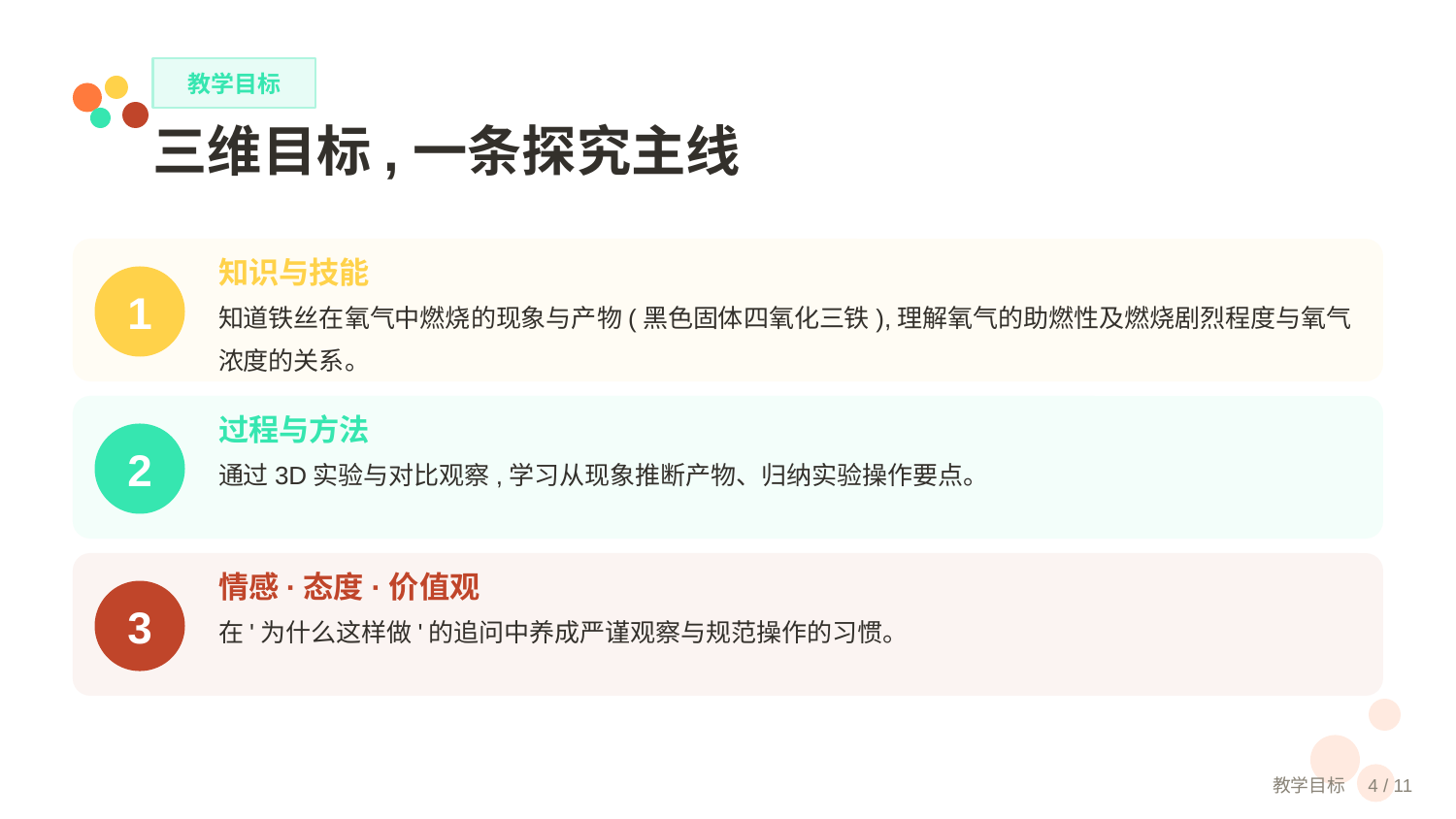

教学目标

三维目标,一条探究主线

知识与技能
知道铁丝在氧气中燃烧的现象与产物(黑色固体四氧化三铁),理解氧气的助燃性及燃烧剧烈程度与氧气浓度的关系。

1

过程与方法
通过3D实验与对比观察,学习从现象推断产物、归纳实验操作要点。

2

情感·态度·价值观
在'为什么这样做'的追问中养成严谨观察与规范操作的习惯。

3

教学目标　4 / 11